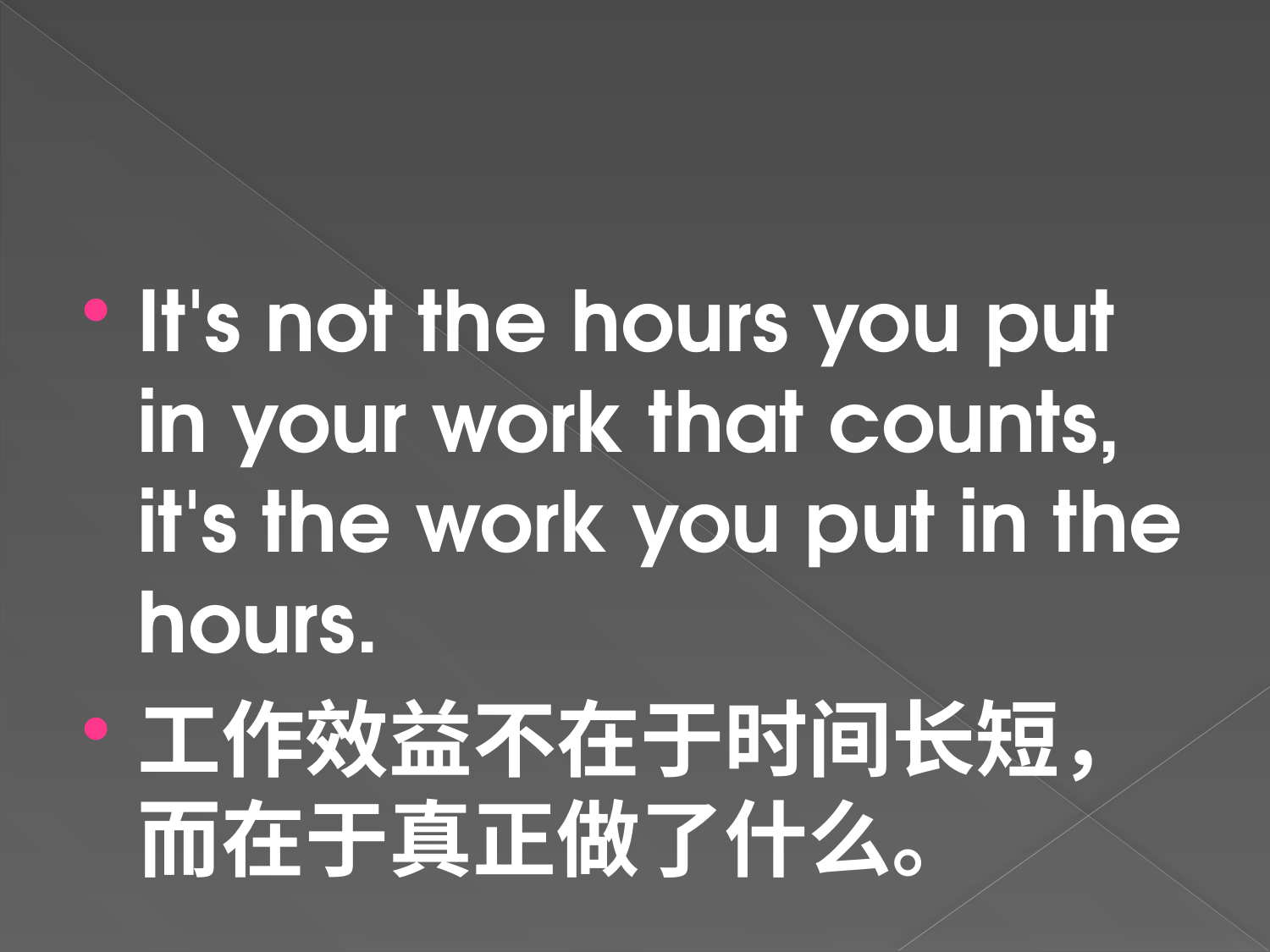

#
It's not the hours you put in your work that counts, it's the work you put in the hours.
工作效益不在于时间长短，而在于真正做了什么。